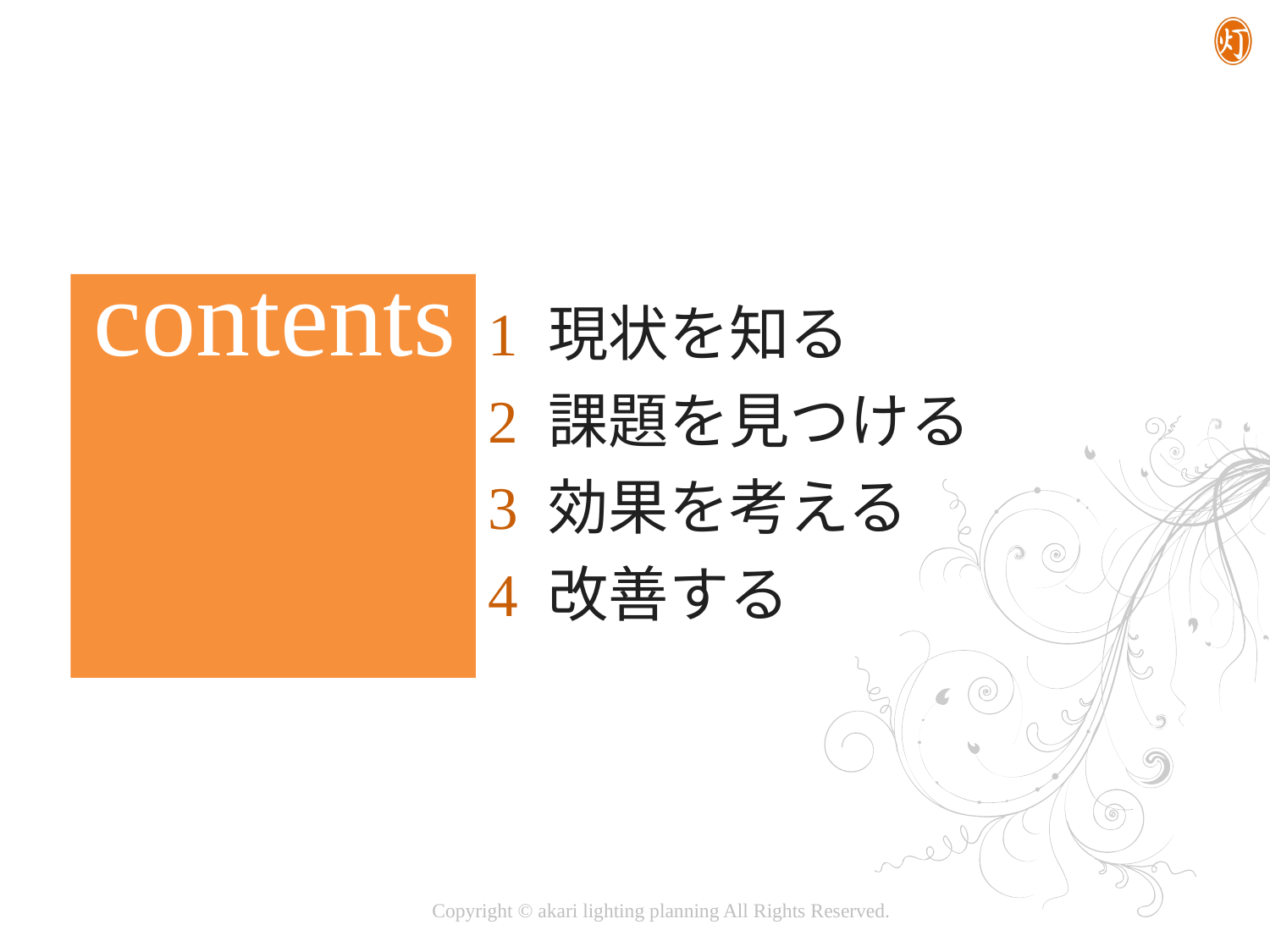

1 現状を知る
2 課題を見つける
3 効果を考える
4 改善する

Copyright © akari lighting planning All Rights Reserved.